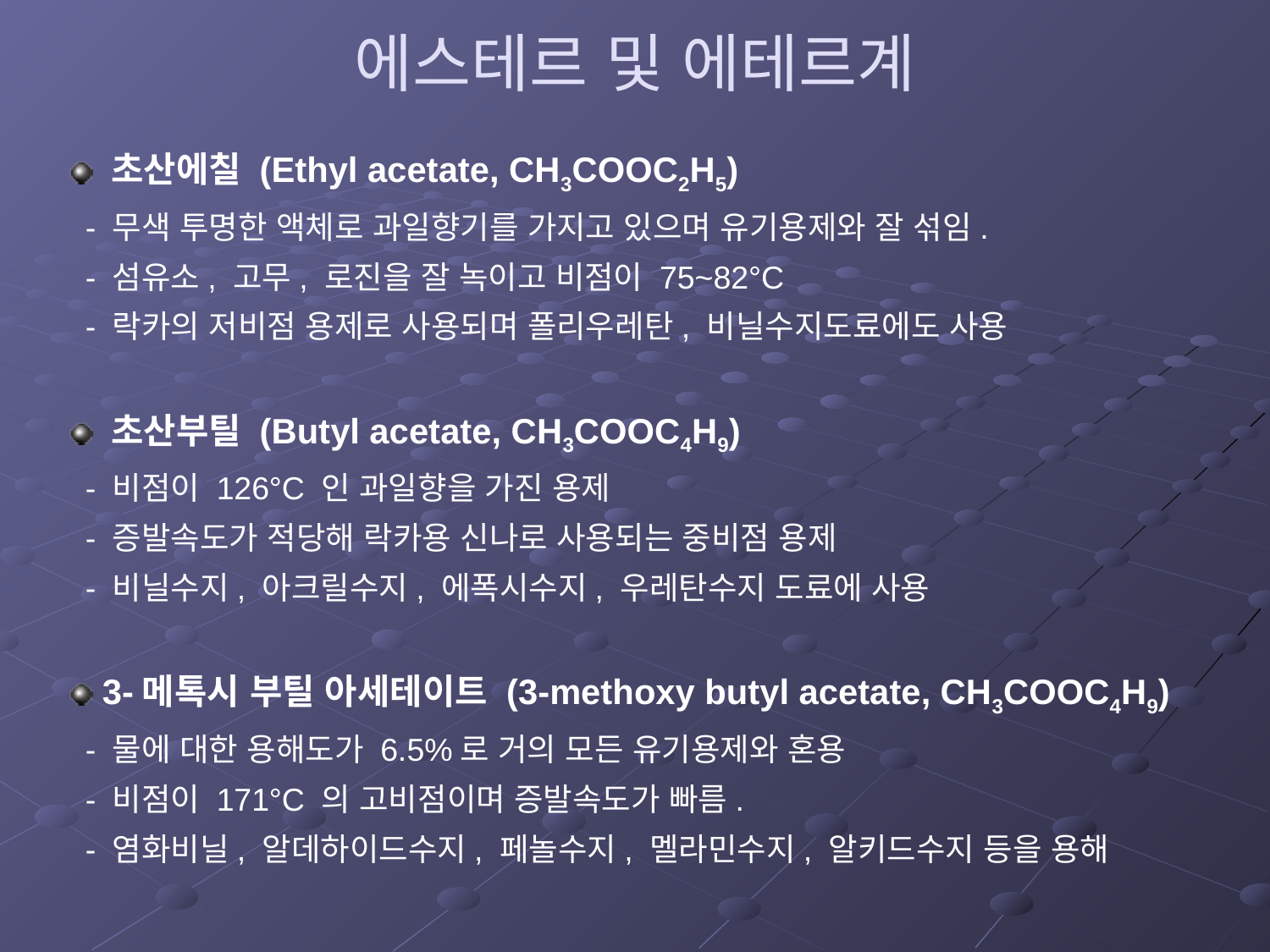

# 에스테르 및 에테르계
 초산에칠 (Ethyl acetate, CH3COOC2H5)
  - 무색 투명한 액체로 과일향기를 가지고 있으며 유기용제와 잘 섞임.
  - 섬유소, 고무, 로진을 잘 녹이고 비점이 75~82°C
  - 락카의 저비점 용제로 사용되며 폴리우레탄, 비닐수지도료에도 사용

 초산부틸 (Butyl acetate, CH3COOC4H9)
  - 비점이 126°C 인 과일향을 가진 용제
  - 증발속도가 적당해 락카용 신나로 사용되는 중비점 용제
  - 비닐수지, 아크릴수지, 에폭시수지, 우레탄수지 도료에 사용

 3-메톡시 부틸 아세테이트 (3-methoxy butyl acetate, CH3COOC4H9)
  - 물에 대한 용해도가 6.5%로 거의 모든 유기용제와 혼용
  - 비점이 171°C 의 고비점이며 증발속도가 빠름.
  - 염화비닐, 알데하이드수지, 페놀수지, 멜라민수지, 알키드수지 등을 용해